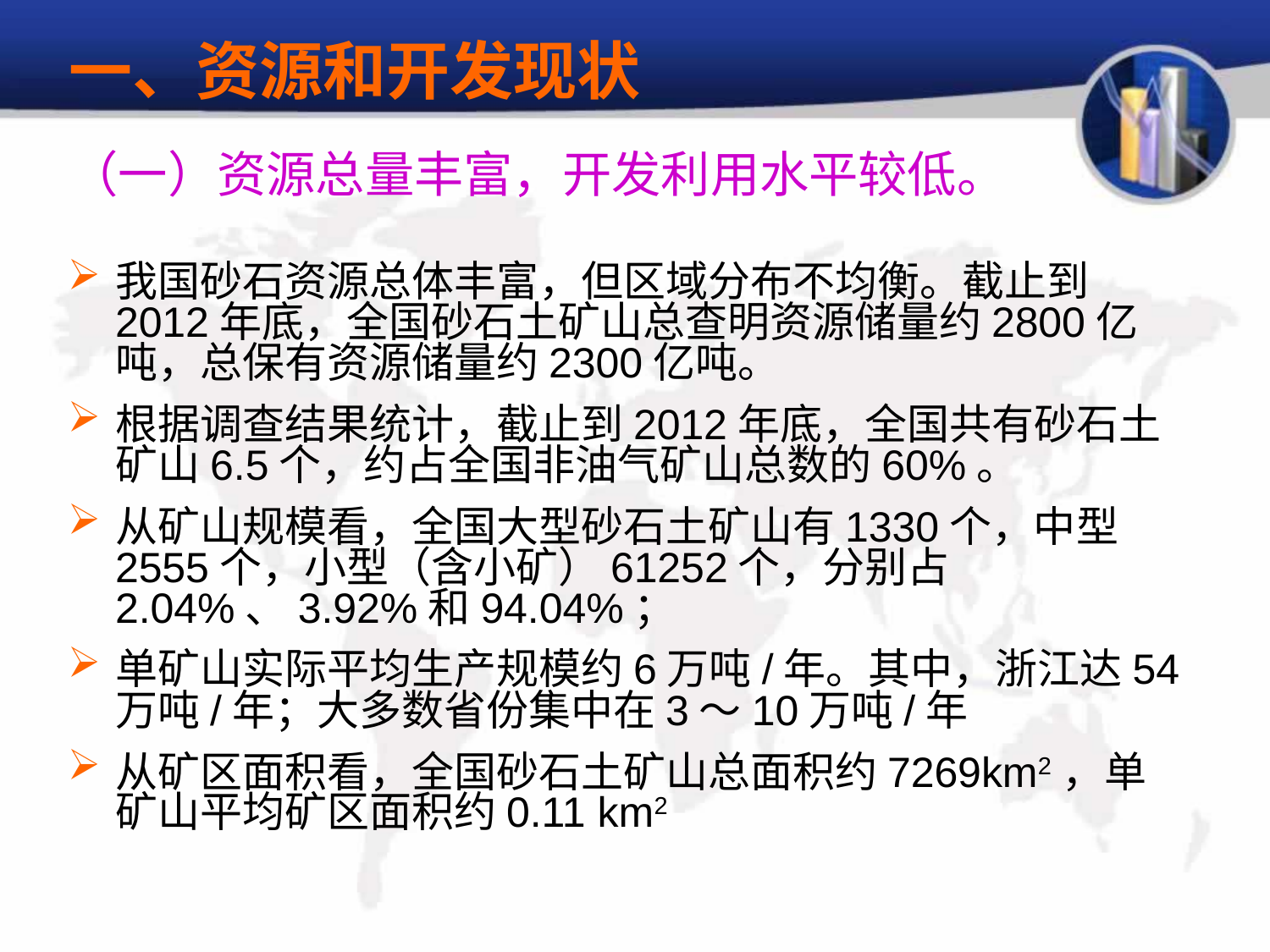

一、资源和开发现状
# （一）资源总量丰富，开发利用水平较低。
我国砂石资源总体丰富，但区域分布不均衡。截止到2012年底，全国砂石土矿山总查明资源储量约2800亿吨，总保有资源储量约2300亿吨。
根据调查结果统计，截止到2012年底，全国共有砂石土矿山6.5个，约占全国非油气矿山总数的60%。
从矿山规模看，全国大型砂石土矿山有1330个，中型2555个，小型（含小矿）61252个，分别占2.04%、3.92%和94.04%；
单矿山实际平均生产规模约6万吨/年。其中，浙江达54万吨/年；大多数省份集中在3～10万吨/年
从矿区面积看，全国砂石土矿山总面积约7269km2，单矿山平均矿区面积约0.11 km2